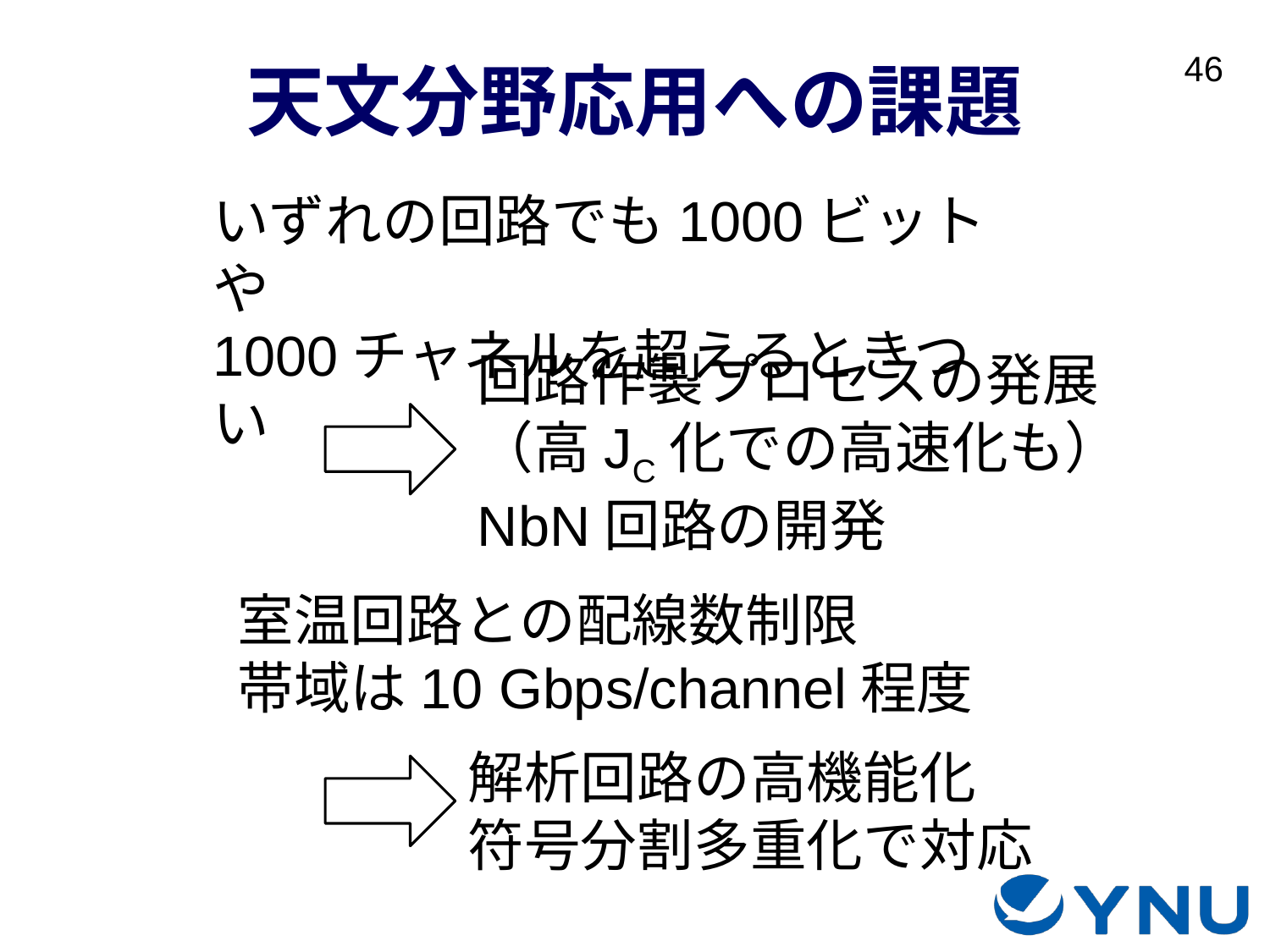

# 天文分野応用への課題
いずれの回路でも1000ビットや
1000チャネルを超えるときつい
回路作製プロセスの発展
（高JC化での高速化も）
NbN回路の開発

室温回路との配線数制限
帯域は10 Gbps/channel程度
解析回路の高機能化
符号分割多重化で対応